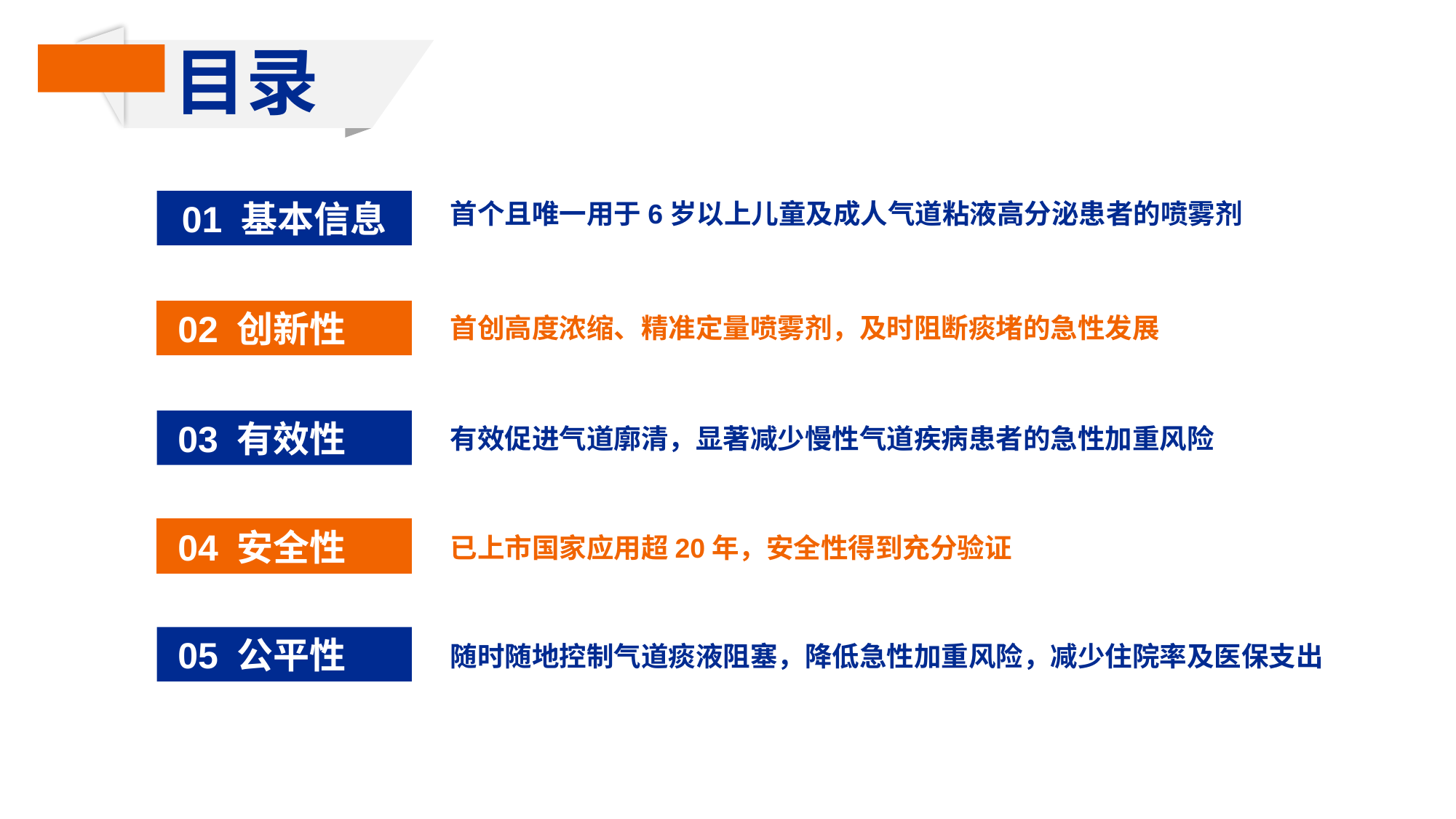

目录

01 基本信息
首个且唯一用于6岁以上儿童及成人气道粘液高分泌患者的喷雾剂
 02 创新性
首创高度浓缩、精准定量喷雾剂，及时阻断痰堵的急性发展
 有效性
 03 有效性
有效促进气道廓清，显著减少慢性气道疾病患者的急性加重风险

 04 安全性
已上市国家应用超20年，安全性得到充分验证
 05 公平性
随时随地控制气道痰液阻塞，降低急性加重风险，减少住院率及医保支出